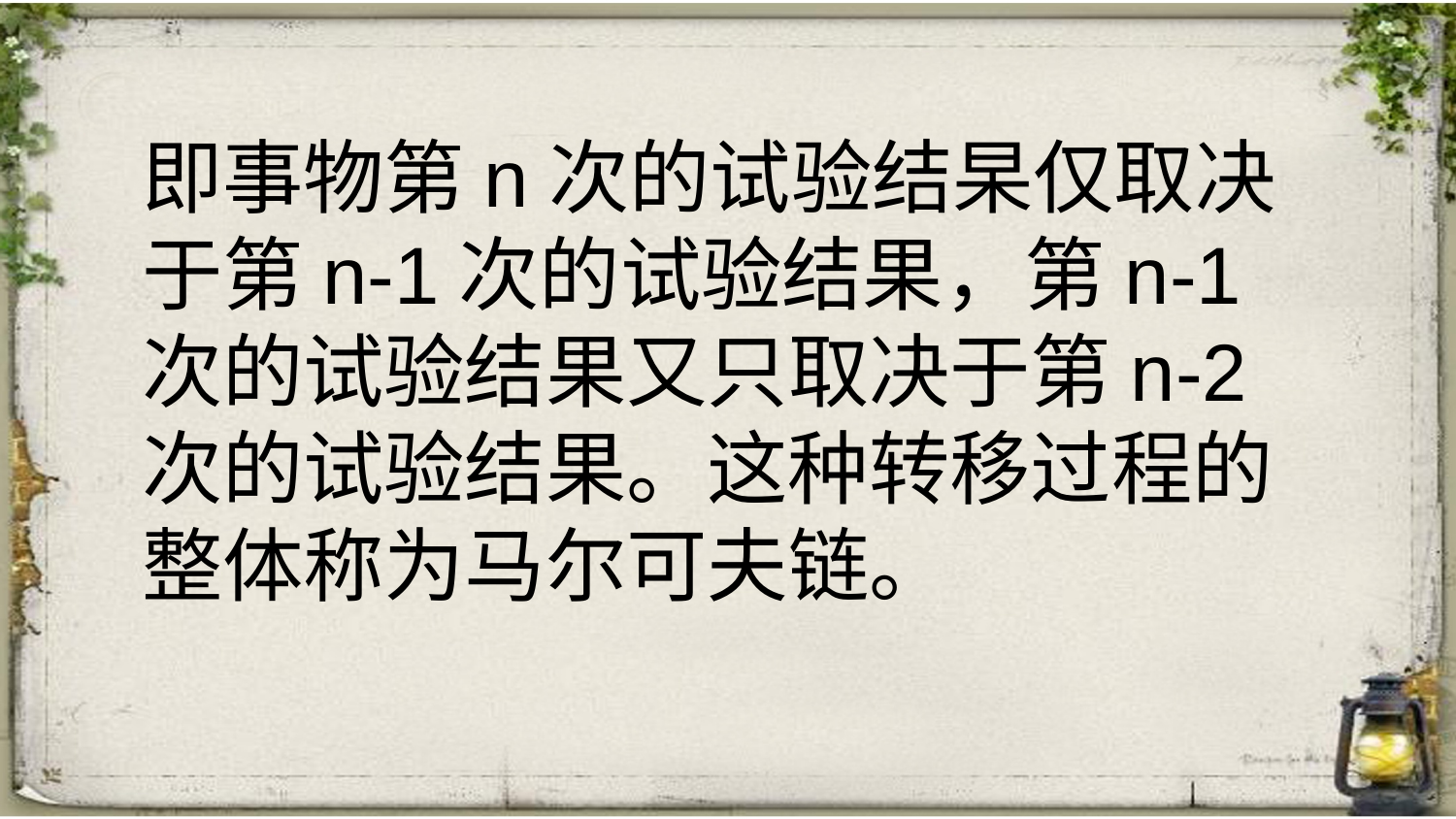

即事物第n次的试验结杲仅取决于第n-1次的试验结果，第n-1次的试验结果又只取决于第n-2次的试验结果。这种转移过程的整体称为马尔可夫链。